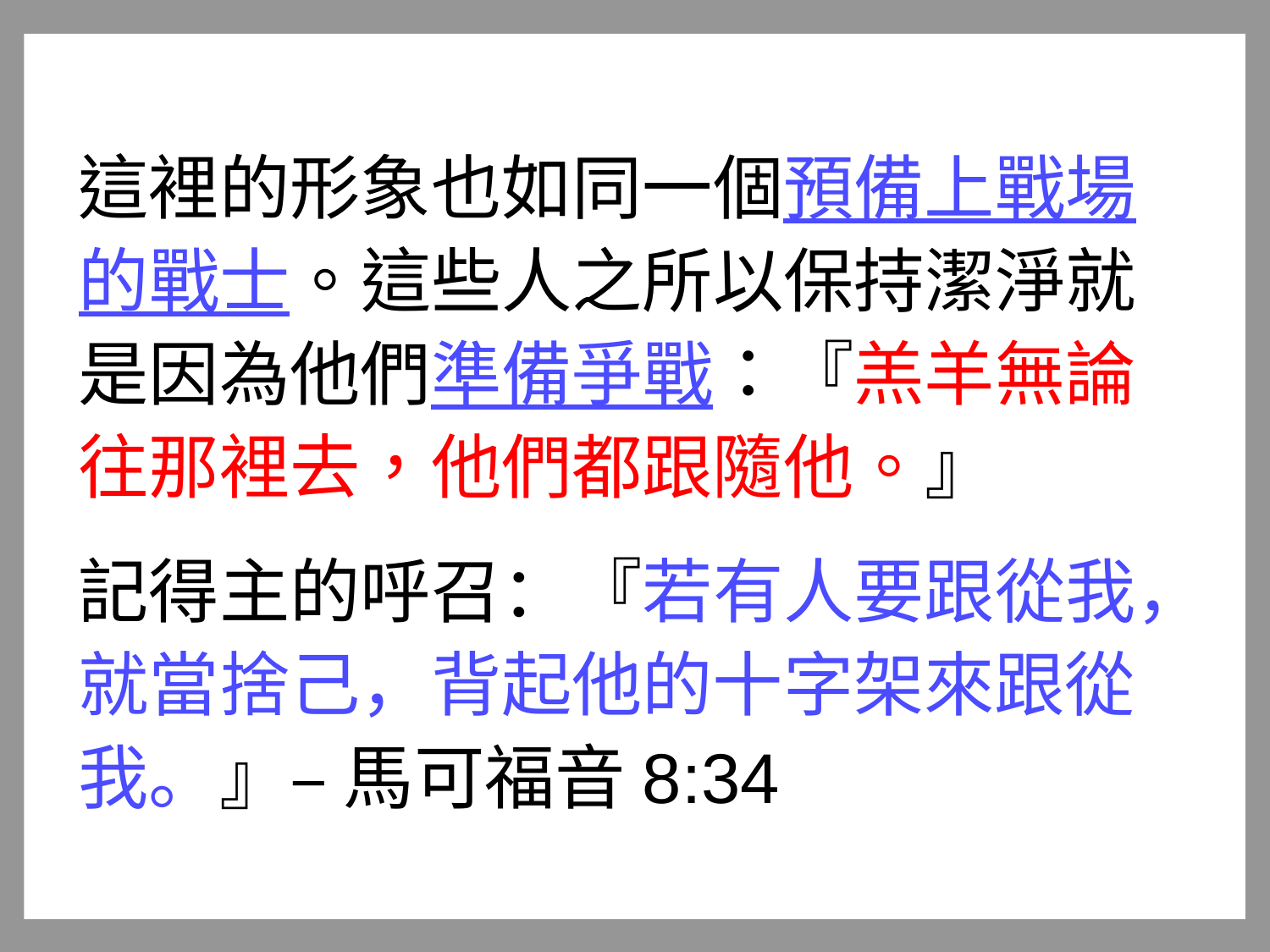

這裡的形象也如同一個預備上戰場的戰士。這些人之所以保持潔淨就是因為他們準備爭戰：『羔羊無論往那裡去，他們都跟隨他。』
記得主的呼召：『若有人要跟從我，就當捨己，背起他的十字架來跟從我。』– 馬可福音8:34